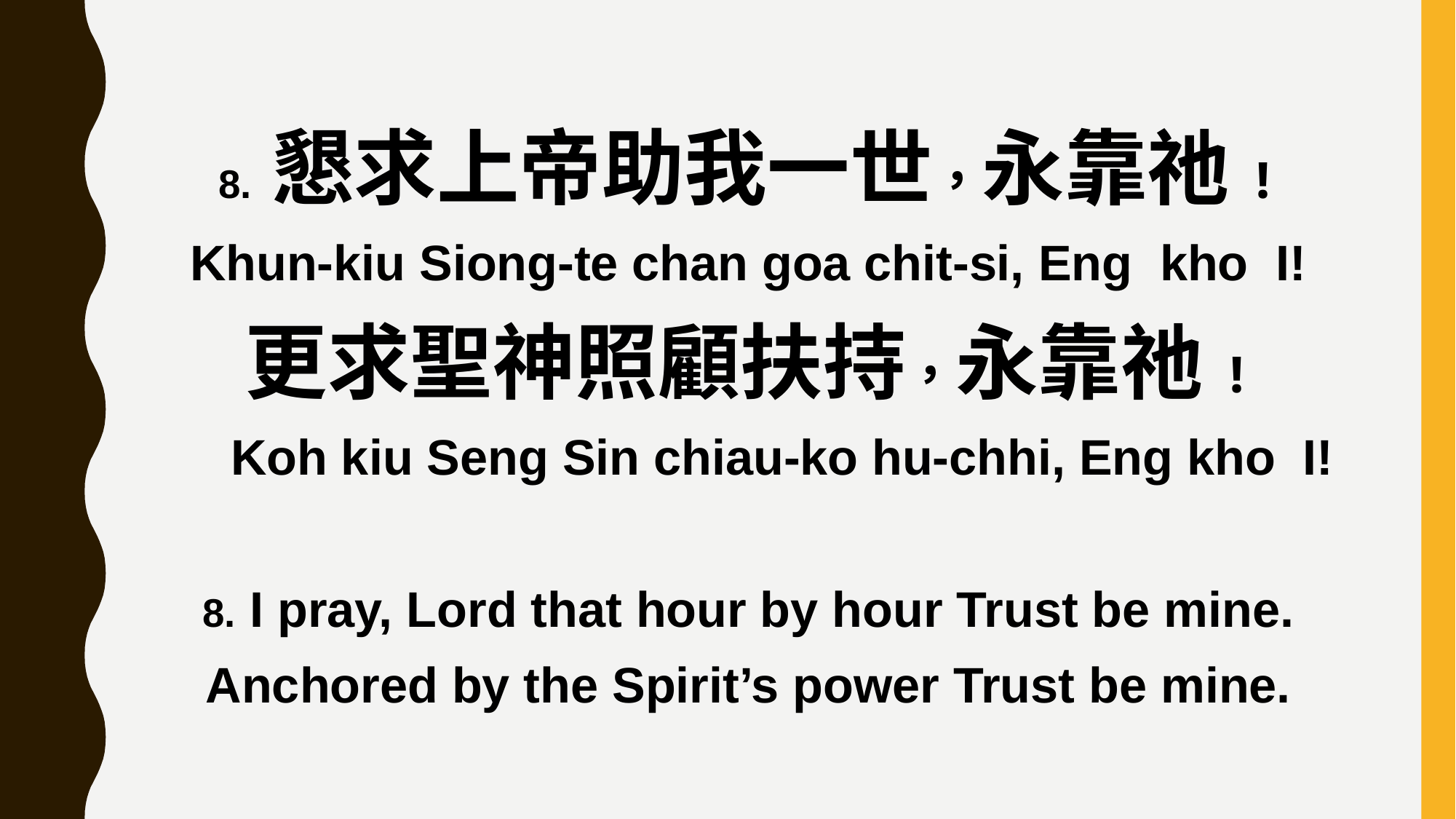

8. 懇求上帝助我一世，永靠祂!
Khun-kiu Siong-te chan goa chit-si, Eng  kho  I!
更求聖神照顧扶持，永靠祂!
     Koh kiu Seng Sin chiau-ko hu-chhi, Eng kho  I!

8. I pray, Lord that hour by hour Trust be mine.
Anchored by the Spirit’s power Trust be mine.